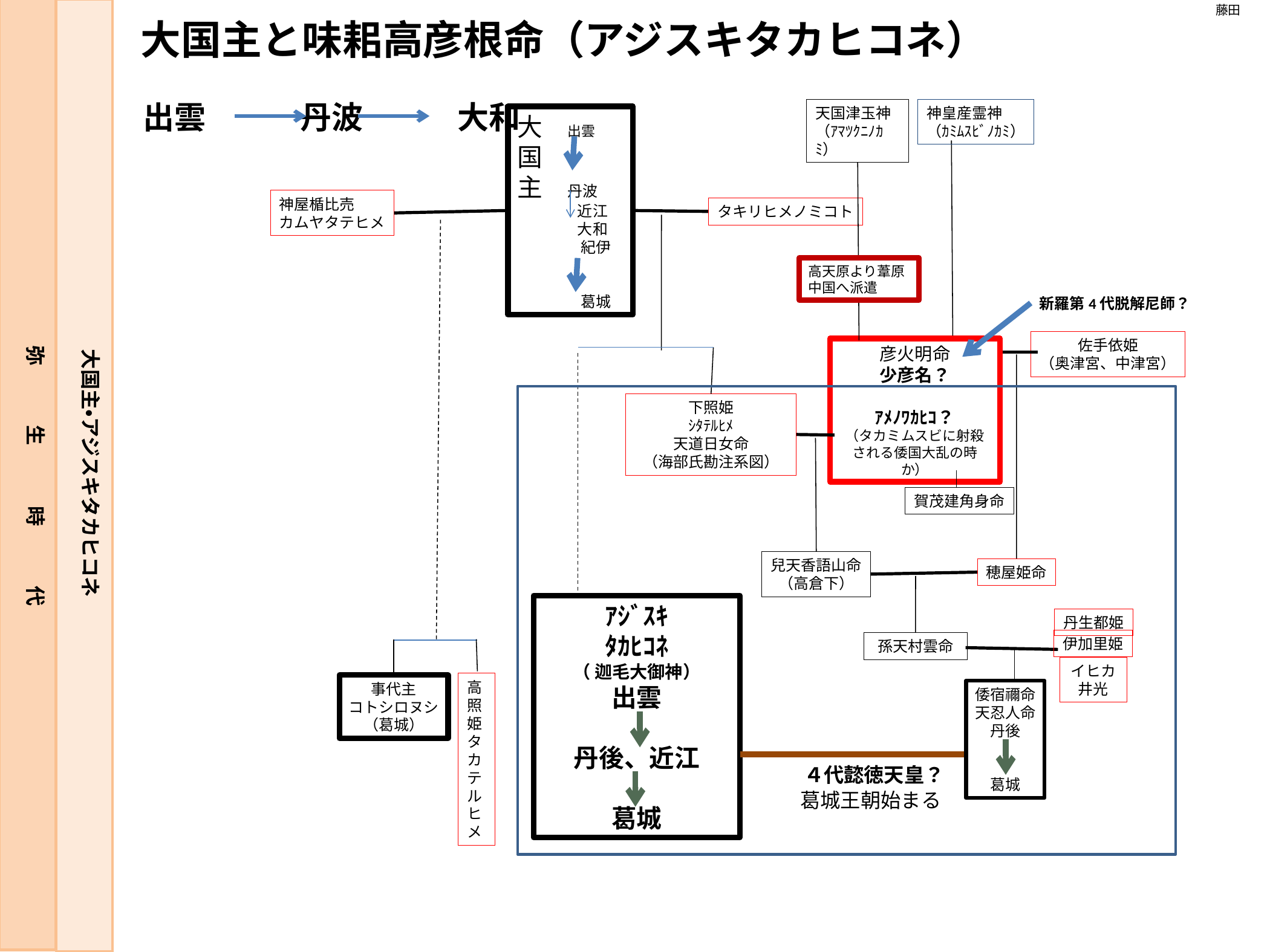

藤田

大国主と味耜高彦根命（アジスキタカヒコネ）
出雲　　　丹波　　　大和
神皇産霊神
（ｶﾐﾑｽﾋﾞﾉｶﾐ）
天国津玉神（ｱﾏﾂｸﾆﾉｶﾐ）
大　出雲
国
主　丹波
　　　　近江
　　　　大和
　　　 　紀伊

　　　　 葛城
神屋楯比売
カムヤタテヒメ
タキリヒメノミコト
高天原より葦原中国へ派遣
新羅第4代脱解尼師？
佐手依姫
（奥津宮、中津宮）
弥　　　生　　　時　　　代
彦火明命
少彦名？

ｱﾒﾉﾜｶﾋｺ？
（タカミムスビに射殺される倭国大乱の時か）
大国主・アジスキタカヒコネ

下照姫
ｼﾀﾃﾙﾋﾒ
天道日女命
（海部氏勘注系図）
賀茂建角身命
兒天香語山命
（高倉下）
穂屋姫命
ｱｼﾞｽｷ
ﾀｶﾋｺﾈ
（ 迦毛大御神）
出雲

丹後、近江

葛城
丹生都姫
伊加里姫
孫天村雲命
イヒカ
井光
高照姫
タカテルヒメ
事代主
コトシロヌシ
（葛城）
倭宿禰命
天忍人命
丹後

葛城
４代懿徳天皇？
葛城王朝始まる